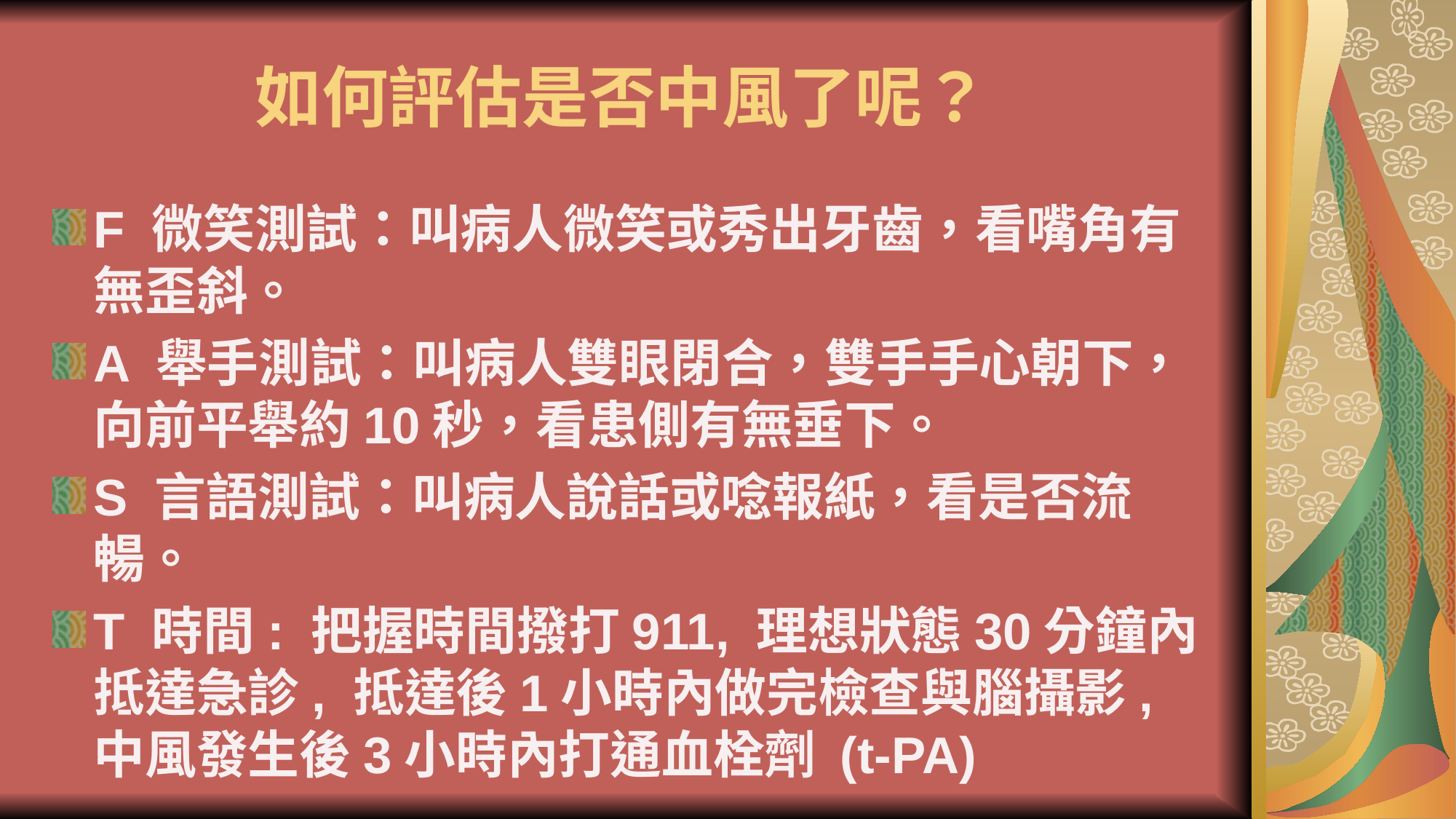

# 如何評估是否中風了呢？
F 微笑測試：叫病人微笑或秀出牙齒，看嘴角有無歪斜。
A 舉手測試：叫病人雙眼閉合，雙手手心朝下，向前平舉約10秒，看患側有無垂下。
S 言語測試：叫病人說話或唸報紙，看是否流暢。
T 時間: 把握時間撥打911, 理想狀態30分鐘內抵達急診, 抵達後1小時內做完檢查與腦攝影,中風發生後3小時內打通血栓劑 (t-PA)